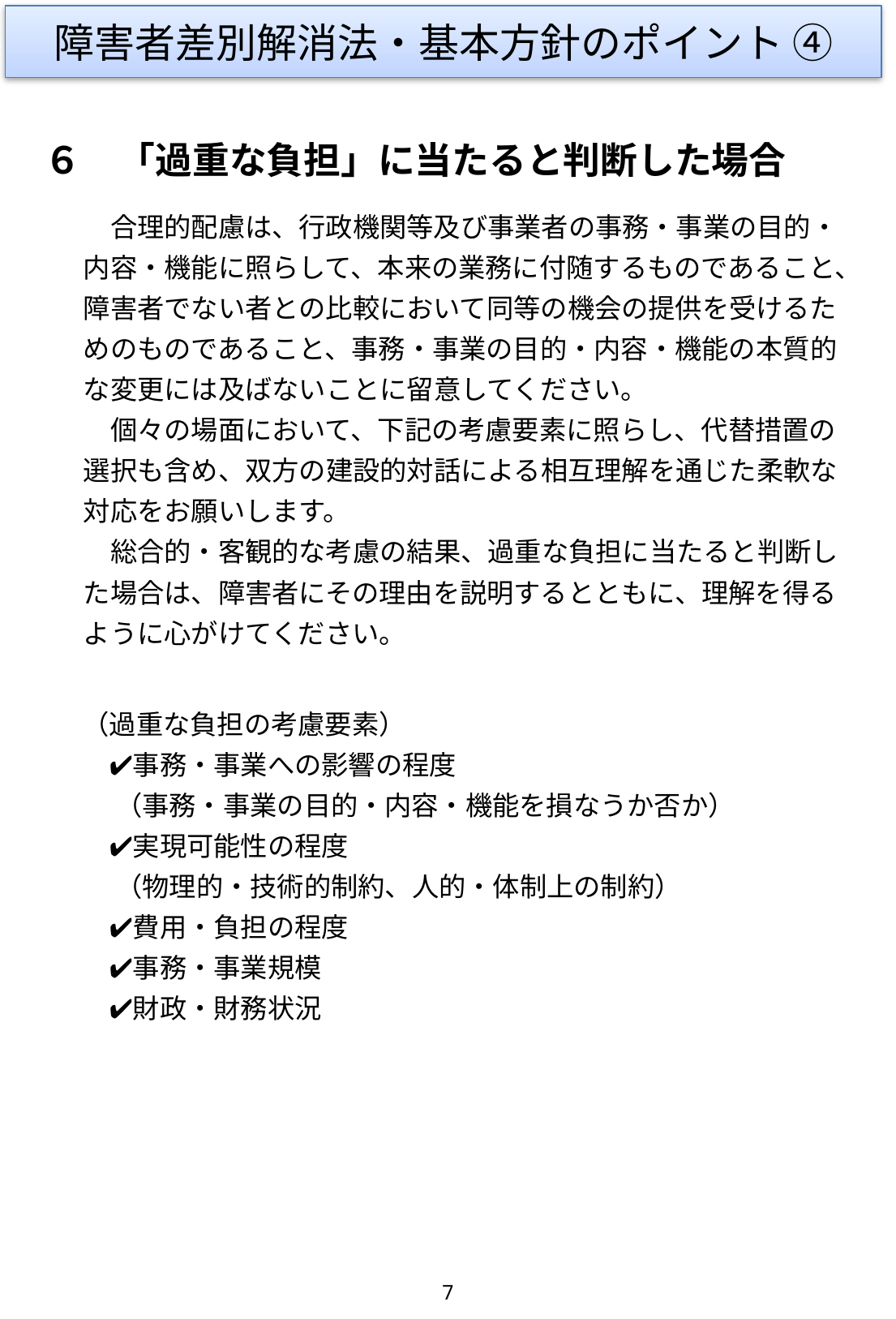

障害者差別解消法・基本方針のポイント ④
６　「過重な負担」に当たると判断した場合
　合理的配慮は、行政機関等及び事業者の事務・事業の目的・内容・機能に照らして、本来の業務に付随するものであること、障害者でない者との比較において同等の機会の提供を受けるためのものであること、事務・事業の目的・内容・機能の本質的な変更には及ばないことに留意してください。
　個々の場面において、下記の考慮要素に照らし、代替措置の選択も含め、双方の建設的対話による相互理解を通じた柔軟な対応をお願いします。
　総合的・客観的な考慮の結果、過重な負担に当たると判断した場合は、障害者にその理由を説明するとともに、理解を得るように心がけてください。
（過重な負担の考慮要素）
　✔事務・事業への影響の程度
　 （事務・事業の目的・内容・機能を損なうか否か）
　✔実現可能性の程度
　 （物理的・技術的制約、人的・体制上の制約）
　✔費用・負担の程度
　✔事務・事業規模
　✔財政・財務状況

7